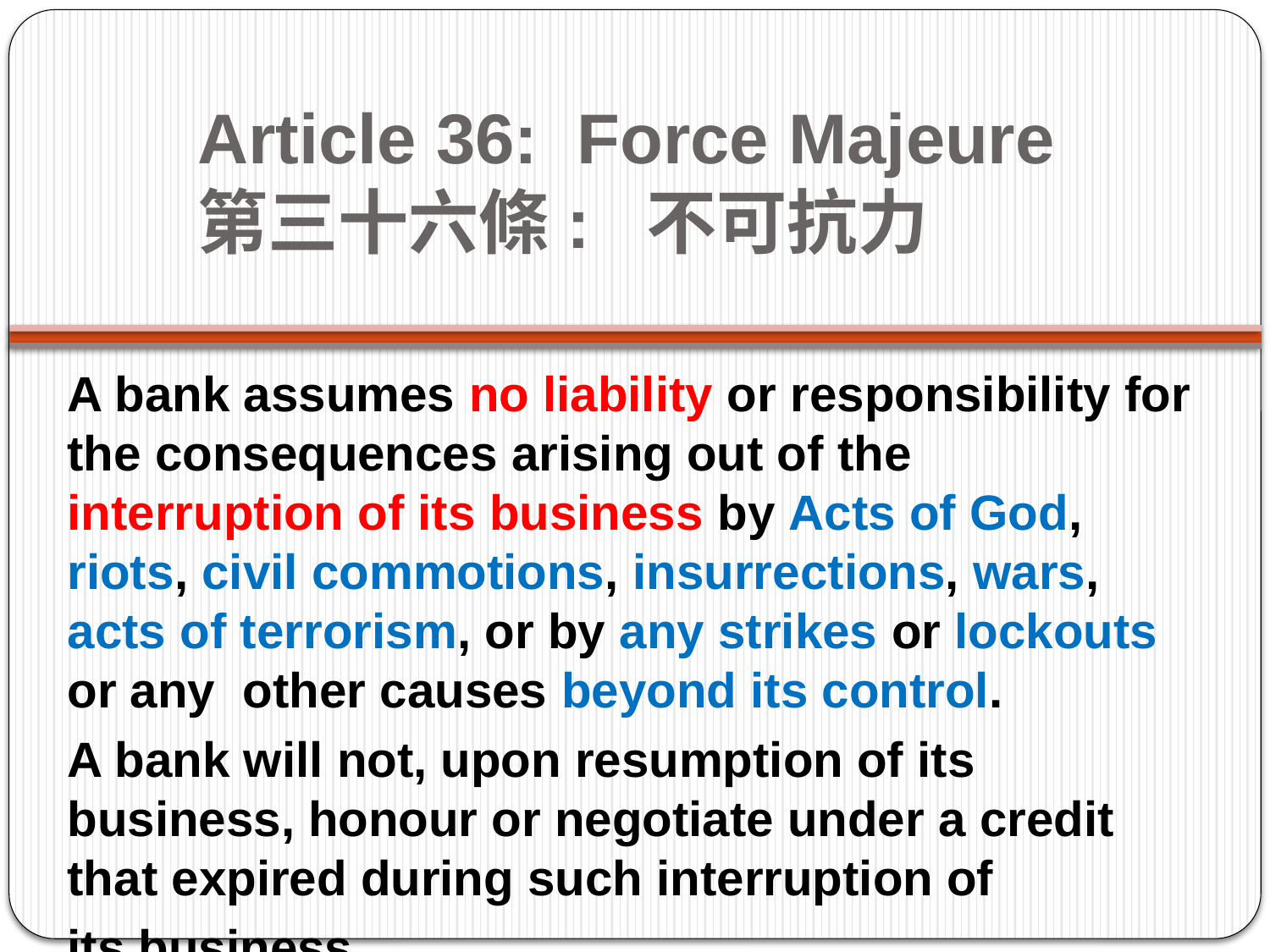

# Article 36:  Force Majeure    第三十六條:  不可抗力
A bank assumes no liability or responsibility for the consequences arising out of the interruption of its business by Acts of God, riots, civil commotions, insurrections, wars, acts of terrorism, or by any strikes or lockouts or any  other causes beyond its control.
A bank will not, upon resumption of its business, honour or negotiate under a credit that expired during such interruption of
its business.